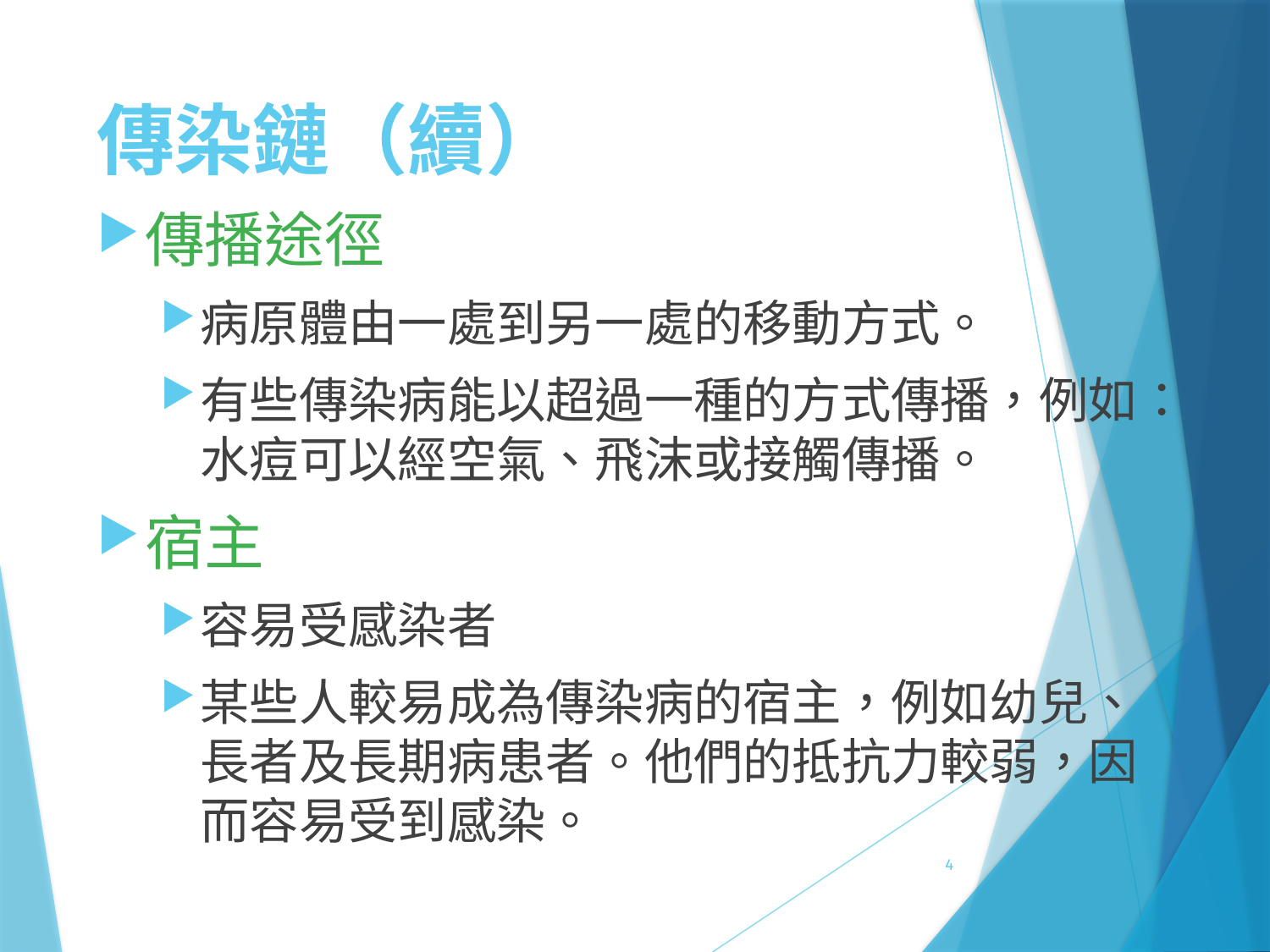

# 傳染鏈（續）
傳播途徑
病原體由一處到另一處的移動方式。
有些傳染病能以超過一種的方式傳播，例如：水痘可以經空氣、飛沫或接觸傳播。
宿主
容易受感染者
某些人較易成為傳染病的宿主，例如幼兒、長者及長期病患者。他們的抵抗力較弱，因而容易受到感染。
4